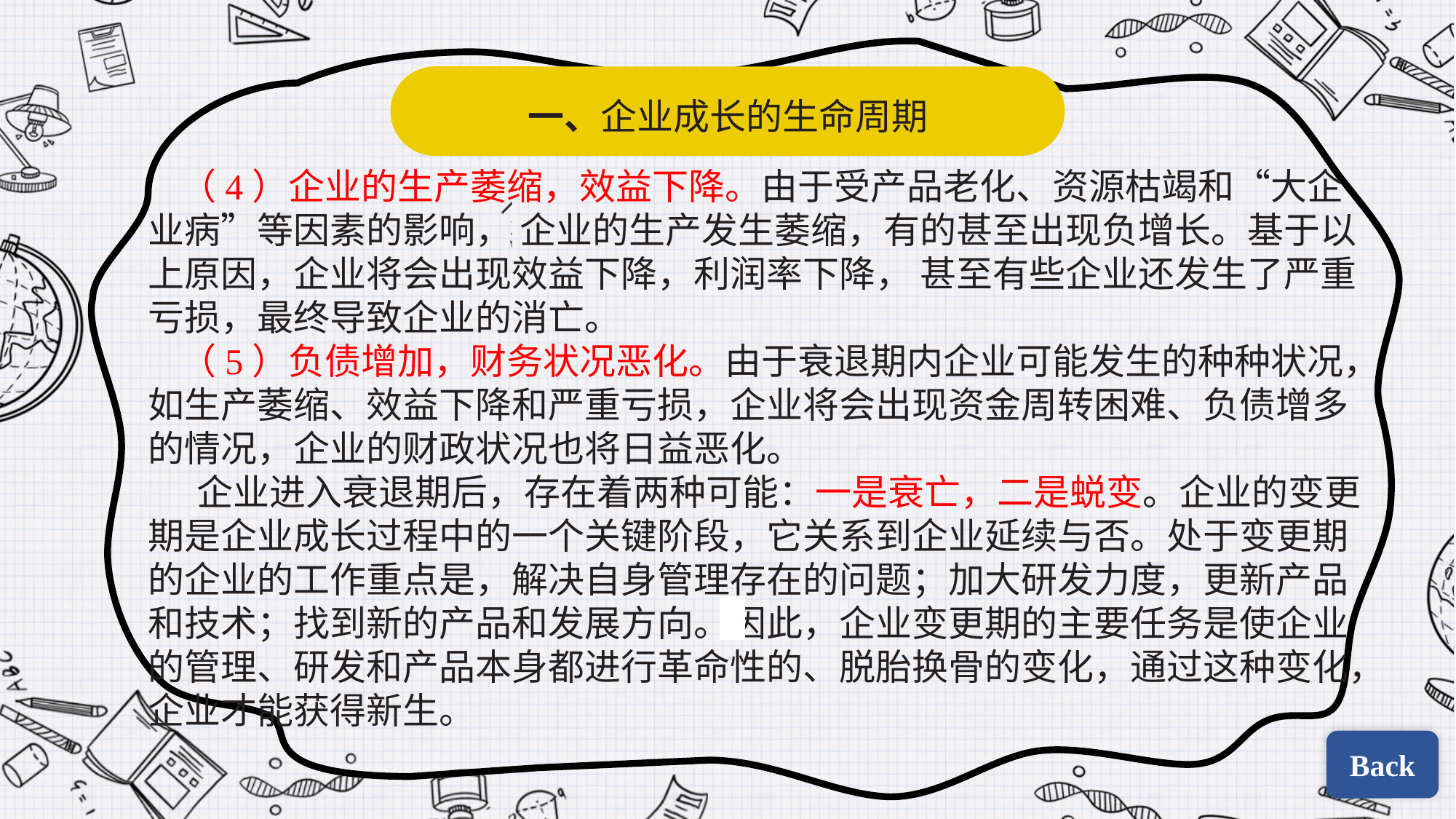

一、企业成长的生命周期
（4）企业的生产萎缩，效益下降。由于受产品老化、资源枯竭和“大企业病”等因素的影响， 企业的生产发生萎缩，有的甚至出现负增长。基于以上原因，企业将会出现效益下降，利润率下降， 甚至有些企业还发生了严重亏损，最终导致企业的消亡。
（5）负债增加，财务状况恶化。由于衰退期内企业可能发生的种种状况，如生产萎缩、效益下降和严重亏损，企业将会出现资金周转困难、负债增多的情况，企业的财政状况也将日益恶化。
 企业进入衰退期后，存在着两种可能：一是衰亡，二是蜕变。企业的变更期是企业成长过程中的一个关键阶段，它关系到企业延续与否。处于变更期的企业的工作重点是，解决自身管理存在的问题；加大研发力度，更新产品和技术；找到新的产品和发展方向。因此，企业变更期的主要任务是使企业的管理、研发和产品本身都进行革命性的、脱胎换骨的变化，通过这种变化，企业才能获得新生。

|  |  |
| --- | --- |
|  |  |

Back
Back